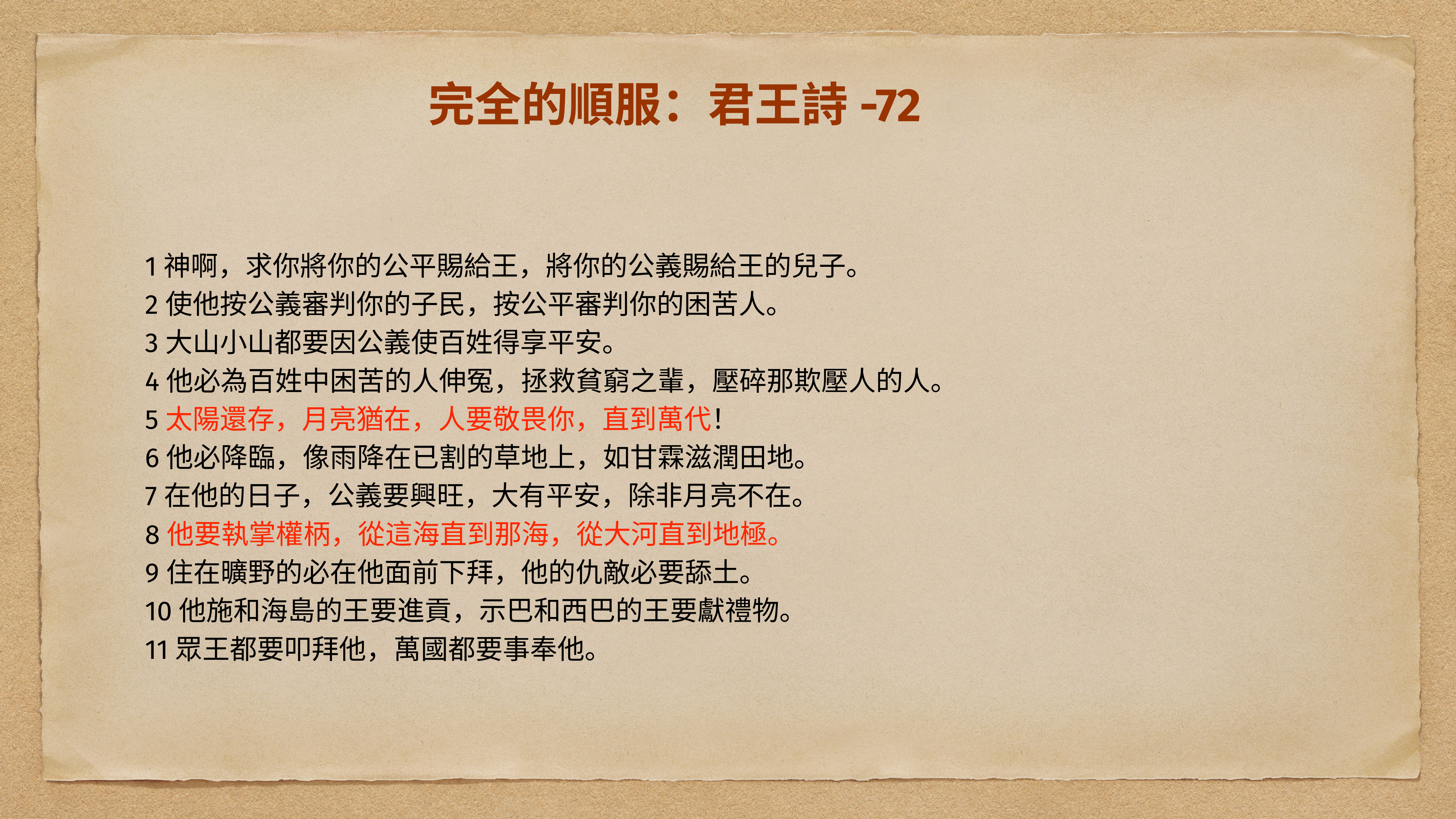

# 完全的順服：君王詩-72
1神啊，求你將你的公平賜給王，將你的公義賜給王的兒子。
2使他按公義審判你的子民，按公平審判你的困苦人。
3大山小山都要因公義使百姓得享平安。
4他必為百姓中困苦的人伸冤，拯救貧窮之輩，壓碎那欺壓人的人。
5太陽還存，月亮猶在，人要敬畏你，直到萬代！
6他必降臨，像雨降在已割的草地上，如甘霖滋潤田地。
7在他的日子，公義要興旺，大有平安，除非月亮不在。
8他要執掌權柄，從這海直到那海，從大河直到地極。
9住在曠野的必在他面前下拜，他的仇敵必要舔土。
10他施和海島的王要進貢，示巴和西巴的王要獻禮物。
11眾王都要叩拜他，萬國都要事奉他。